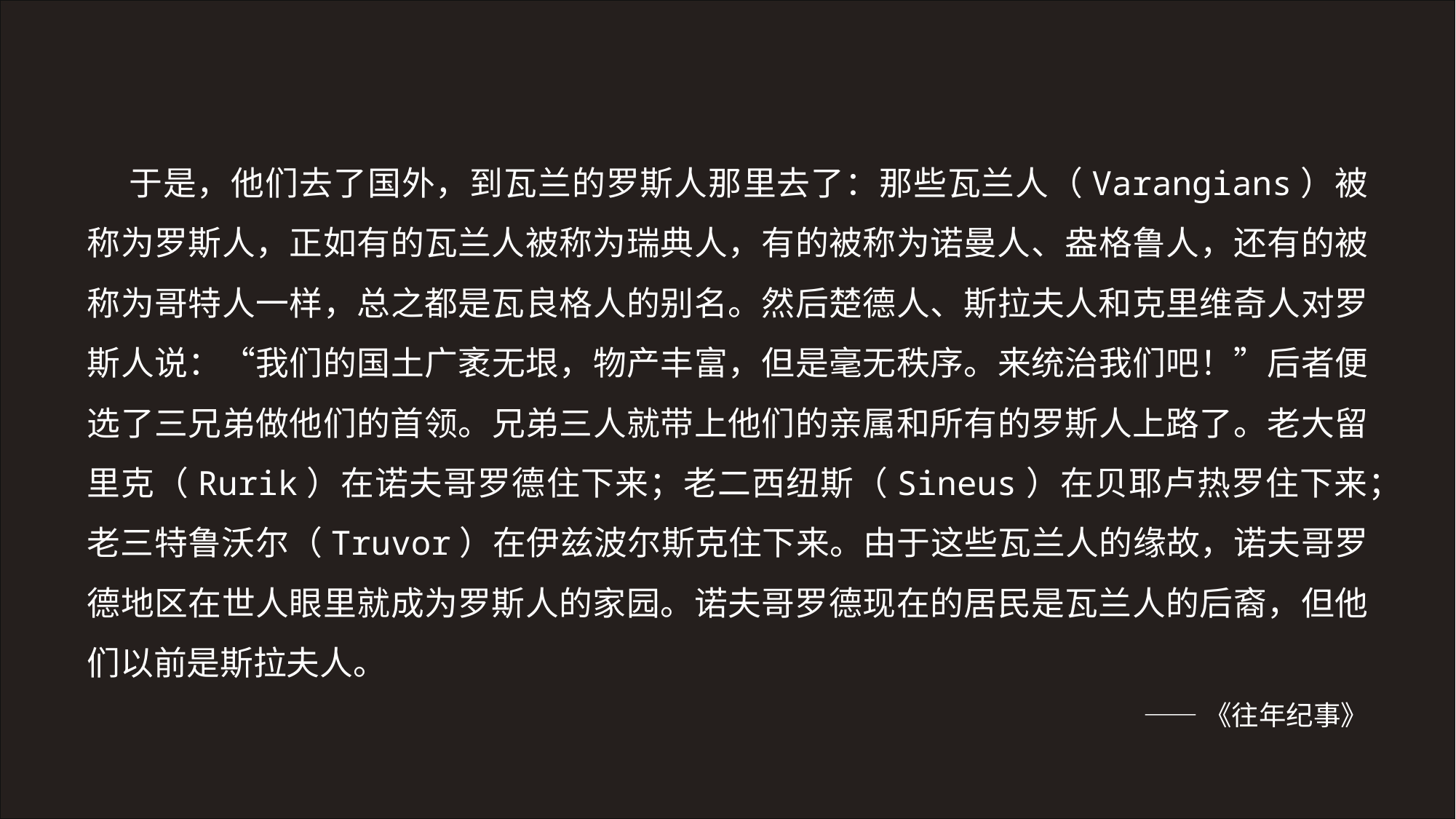

于是，他们去了国外，到瓦兰的罗斯人那里去了：那些瓦兰人（Varangians）被称为罗斯人，正如有的瓦兰人被称为瑞典人，有的被称为诺曼人、盎格鲁人，还有的被称为哥特人一样，总之都是瓦良格人的别名。然后楚德人、斯拉夫人和克里维奇人对罗斯人说：“我们的国土广袤无垠，物产丰富，但是毫无秩序。来统治我们吧！”后者便选了三兄弟做他们的首领。兄弟三人就带上他们的亲属和所有的罗斯人上路了。老大留里克（Rurik）在诺夫哥罗德住下来；老二西纽斯（Sineus）在贝耶卢热罗住下来；老三特鲁沃尔（Truvor）在伊兹波尔斯克住下来。由于这些瓦兰人的缘故，诺夫哥罗德地区在世人眼里就成为罗斯人的家园。诺夫哥罗德现在的居民是瓦兰人的后裔，但他们以前是斯拉夫人。
——《往年纪事》